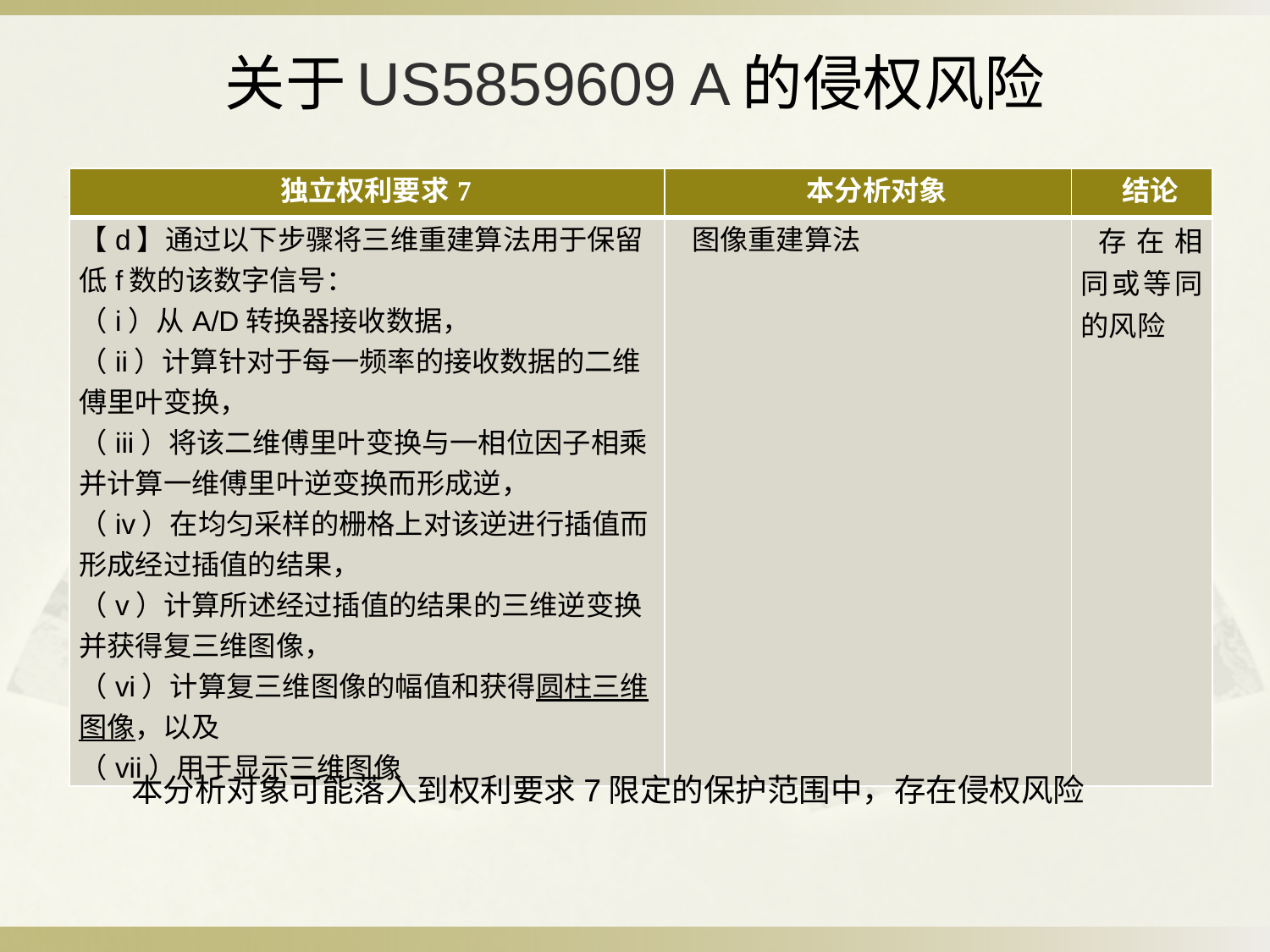

# 关于US5859609 A的侵权风险
| 独立权利要求7 | 本分析对象 | 结论 |
| --- | --- | --- |
| 【d】通过以下步骤将三维重建算法用于保留低f数的该数字信号： （i）从A/D转换器接收数据， （ii）计算针对于每一频率的接收数据的二维傅里叶变换， （iii）将该二维傅里叶变换与一相位因子相乘并计算一维傅里叶逆变换而形成逆， （iv）在均匀采样的栅格上对该逆进行插值而形成经过插值的结果， （v）计算所述经过插值的结果的三维逆变换并获得复三维图像， （vi）计算复三维图像的幅值和获得圆柱三维图像，以及 （vii）用于显示三维图像 | 图像重建算法 | 存在相同或等同的风险 |
本分析对象可能落入到权利要求7限定的保护范围中，存在侵权风险